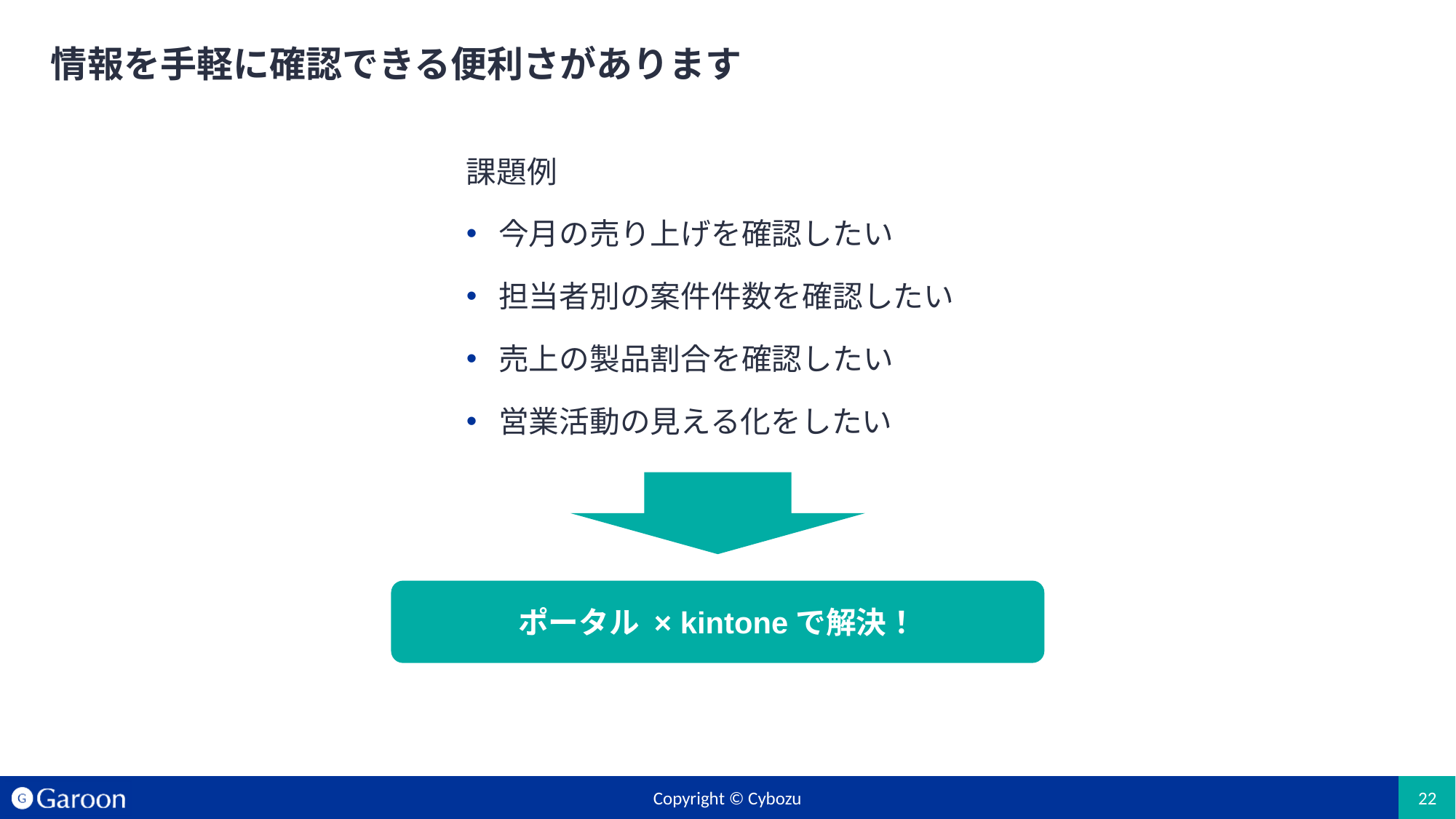

# 情報を手軽に確認できる便利さがあります
課題例
今月の売り上げを確認したい
担当者別の案件件数を確認したい
売上の製品割合を確認したい
営業活動の見える化をしたい

ポータル × kintoneで解決！